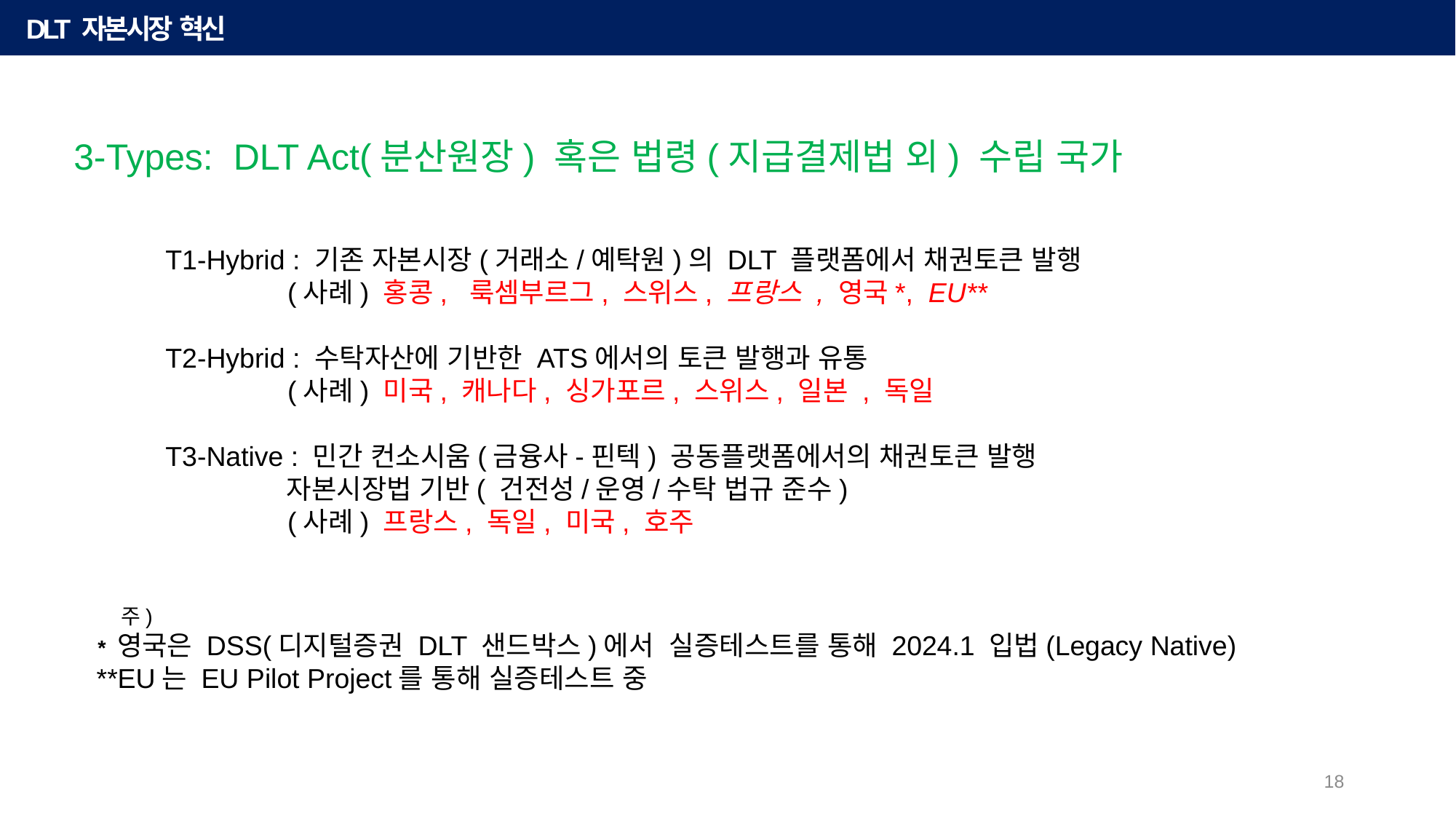

DLT 자본시장  혁신 유형

3-Types:  DLT Act(분산원장) 혹은 법령(지급결제법 외) 수립 국가

            T1-Hybrid : 기존 자본시장(거래소/예탁원)의 DLT 플랫폼에서 채권토큰 발행
                            (사례) 홍콩,  룩셈부르그, 스위스, 프랑스 , 영국*,  EU**

            T2-Hybrid : 수탁자산에 기반한 ATS에서의 토큰 발행과 유통
                            (사례) 미국, 캐나다, 싱가포르, 스위스, 일본 , 독일

            T3-Native : 민간 컨소시움(금융사-핀텍) 공동플랫폼에서의 채권토큰 발행
                           자본시장법 기반( 건전성/운영/수탁 법규 준수)
                            (사례) 프랑스, 독일, 미국, 호주

       주)
    * 영국은 DSS(디지털증권 DLT 샌드박스)에서  실증테스트를 통해 2024.1 입법(Legacy Native)
   **EU는 EU Pilot Project를 통해 실증테스트 중

18